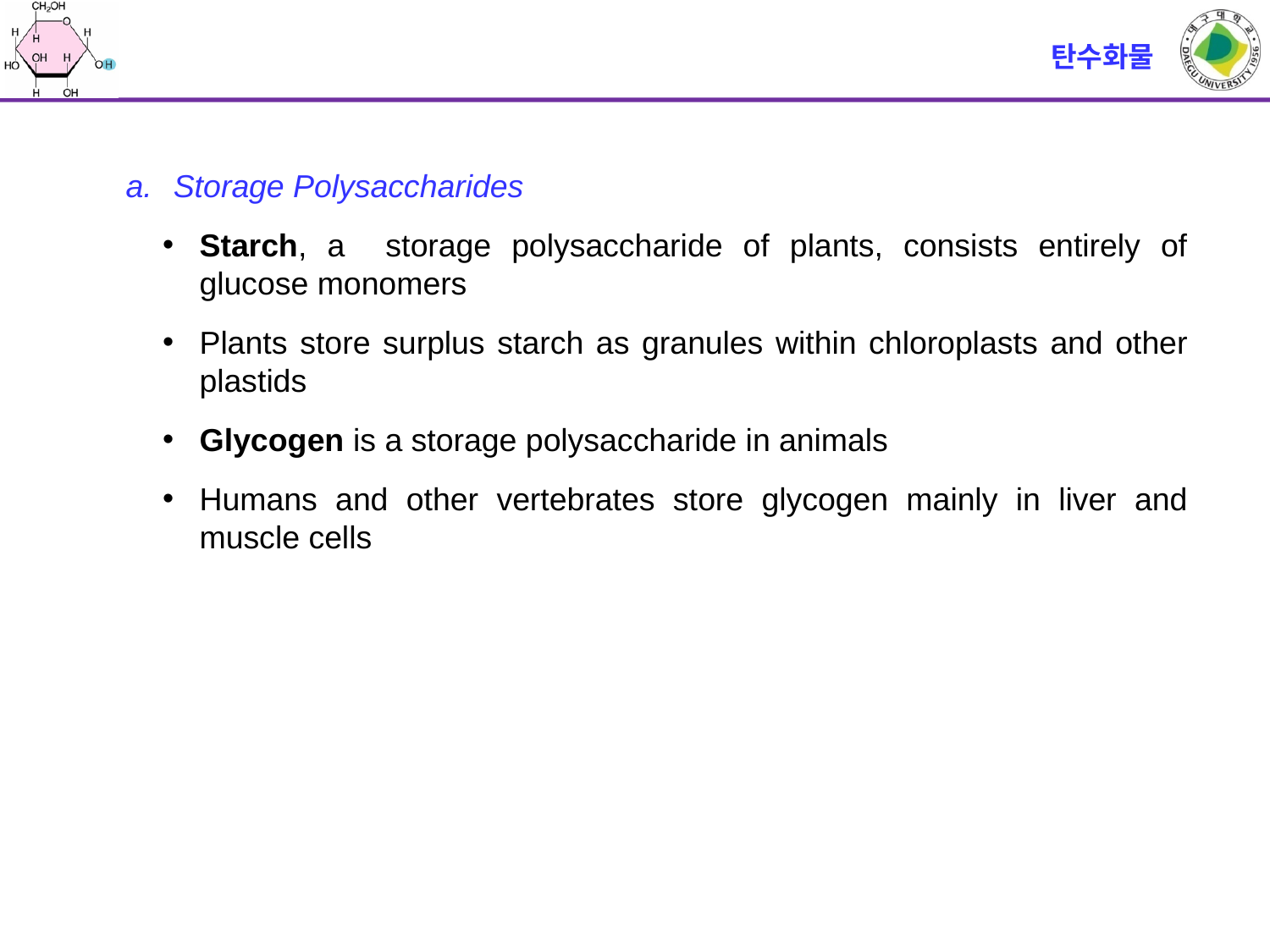

# 탄수화물
Storage Polysaccharides
Starch, a  storage polysaccharide of plants, consists entirely of glucose monomers
Plants store surplus starch as granules within chloroplasts and other plastids
Glycogen is a storage polysaccharide in animals
Humans and other vertebrates store glycogen mainly in liver and muscle cells